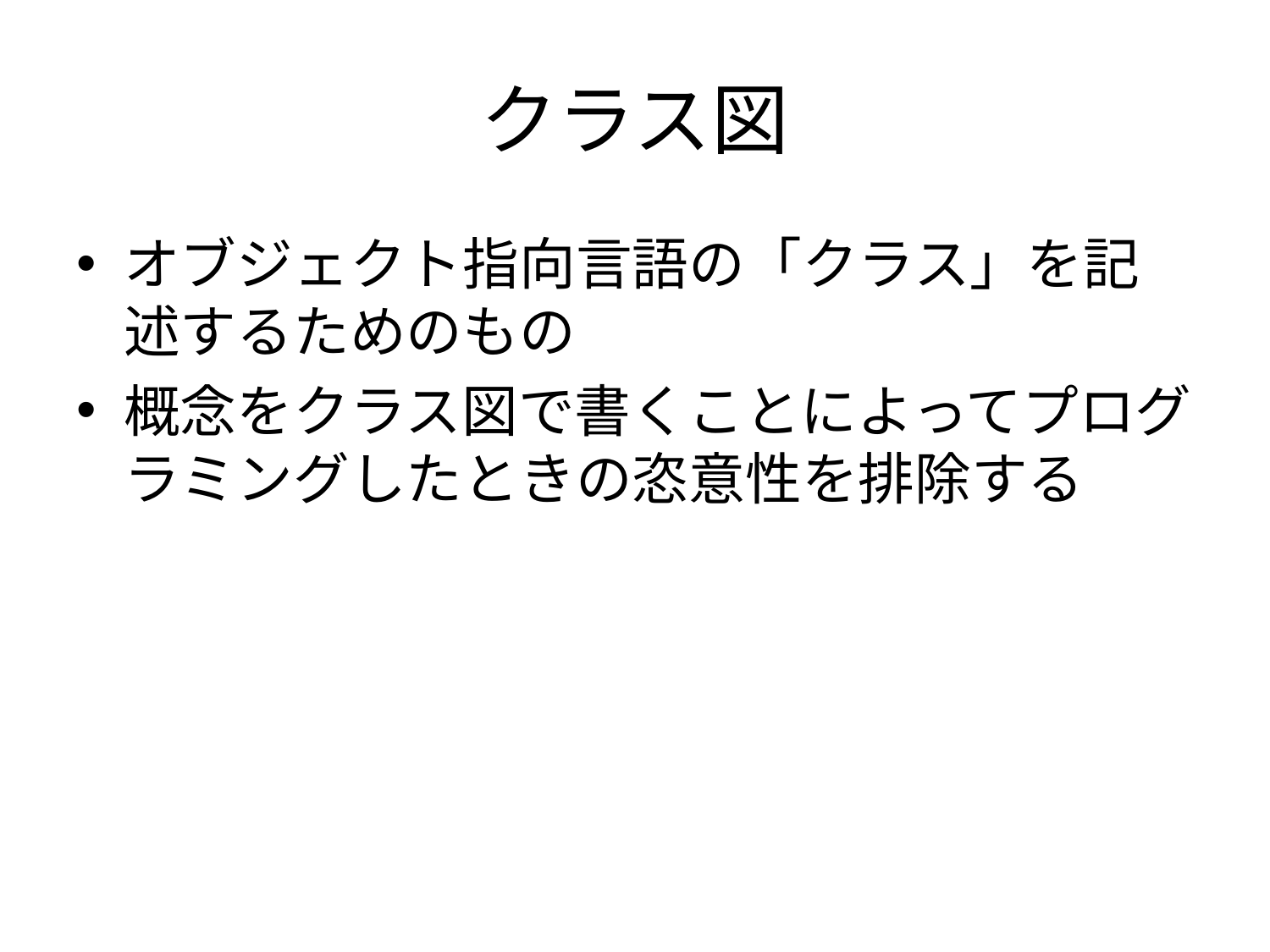

# クラス図
オブジェクト指向言語の「クラス」を記述するためのもの
概念をクラス図で書くことによってプログラミングしたときの恣意性を排除する